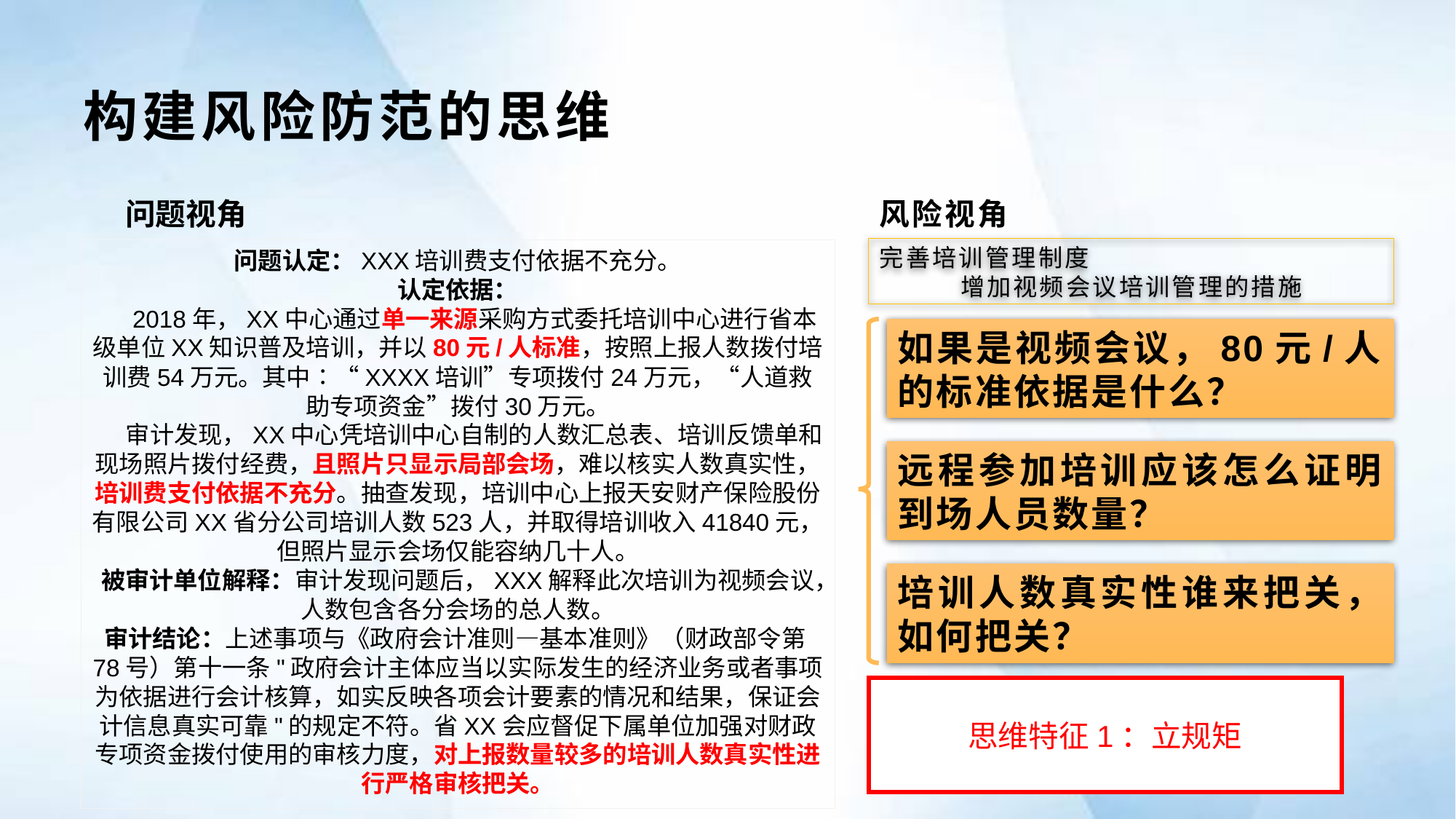

# 构建风险防范的思维
问题视角
风险视角
完善培训管理制度
增加视频会议培训管理的措施
问题认定：XXX培训费支付依据不充分。
认定依据：
     2018年，XX中心通过单一来源采购方式委托培训中心进行省本级单位XX知识普及培训，并以80元/人标准，按照上报人数拨付培训费54万元。其中∶“XXXX培训”专项拨付24万元，“人道救助专项资金”拨付30万元。
     审计发现，XX中心凭培训中心自制的人数汇总表、培训反馈单和现场照片拨付经费，且照片只显示局部会场，难以核实人数真实性，培训费支付依据不充分。抽查发现，培训中心上报天安财产保险股份有限公司XX省分公司培训人数523人，并取得培训收入41840元，但照片显示会场仅能容纳几十人。
被审计单位解释：审计发现问题后，XXX解释此次培训为视频会议，人数包含各分会场的总人数。
审计结论：上述事项与《政府会计准则—基本准则》（财政部令第78号）第十一条"政府会计主体应当以实际发生的经济业务或者事项为依据进行会计核算，如实反映各项会计要素的情况和结果，保证会计信息真实可靠"的规定不符。省XX会应督促下属单位加强对财政专项资金拨付使用的审核力度，对上报数量较多的培训人数真实性进行严格审核把关。

如果是视频会议，80元/人的标准依据是什么？
远程参加培训应该怎么证明到场人员数量？
培训人数真实性谁来把关，如何把关？
思维特征1：立规矩
14